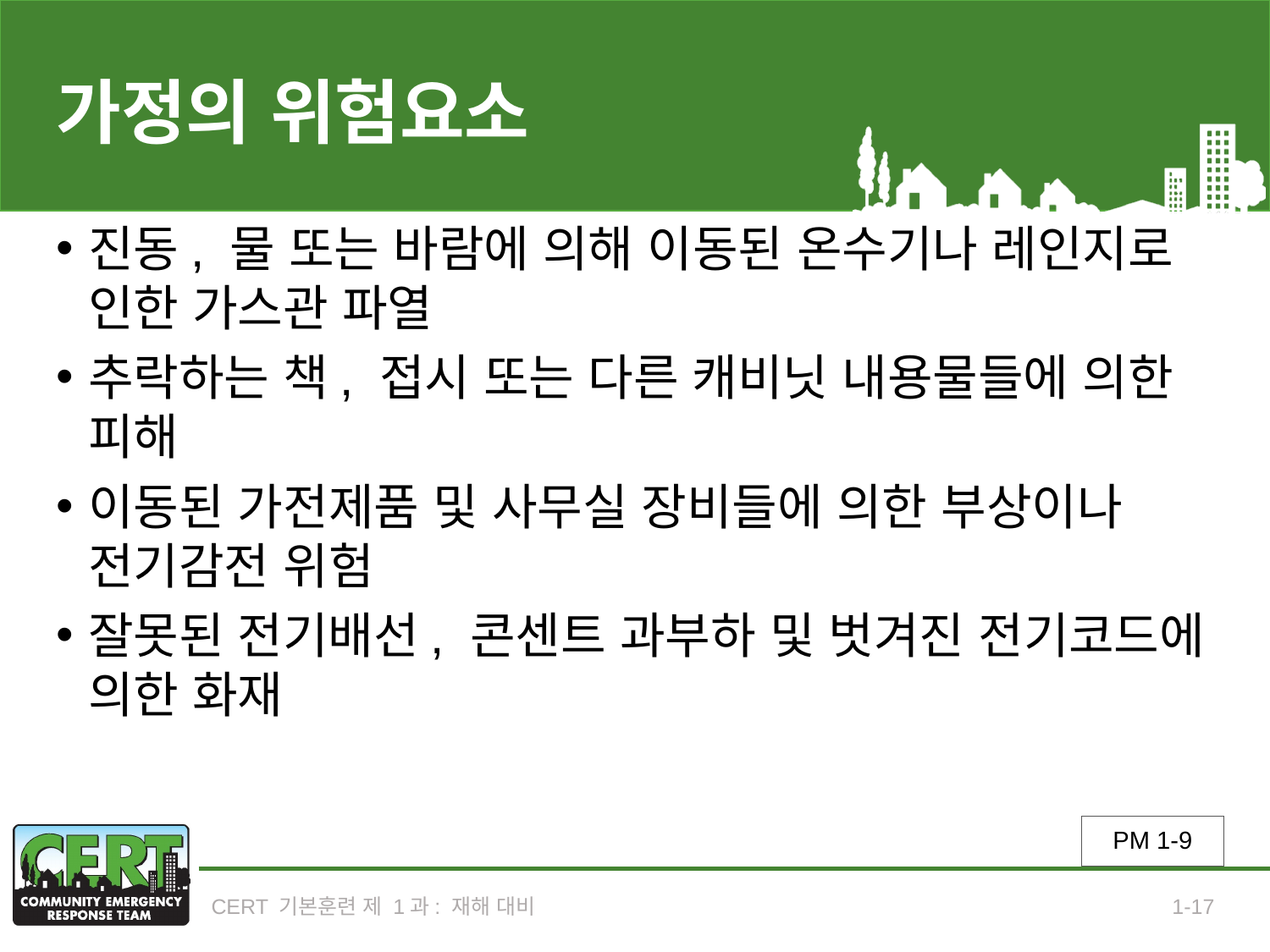

# 가정의 위험요소
진동, 물 또는 바람에 의해 이동된 온수기나 레인지로 인한 가스관 파열
추락하는 책, 접시 또는 다른 캐비닛 내용물들에 의한 피해
이동된 가전제품 및 사무실 장비들에 의한 부상이나 전기감전 위험
잘못된 전기배선, 콘센트 과부하 및 벗겨진 전기코드에 의한 화재
PM 1-9
CERT 기본훈련 제 1과: 재해 대비
1-17